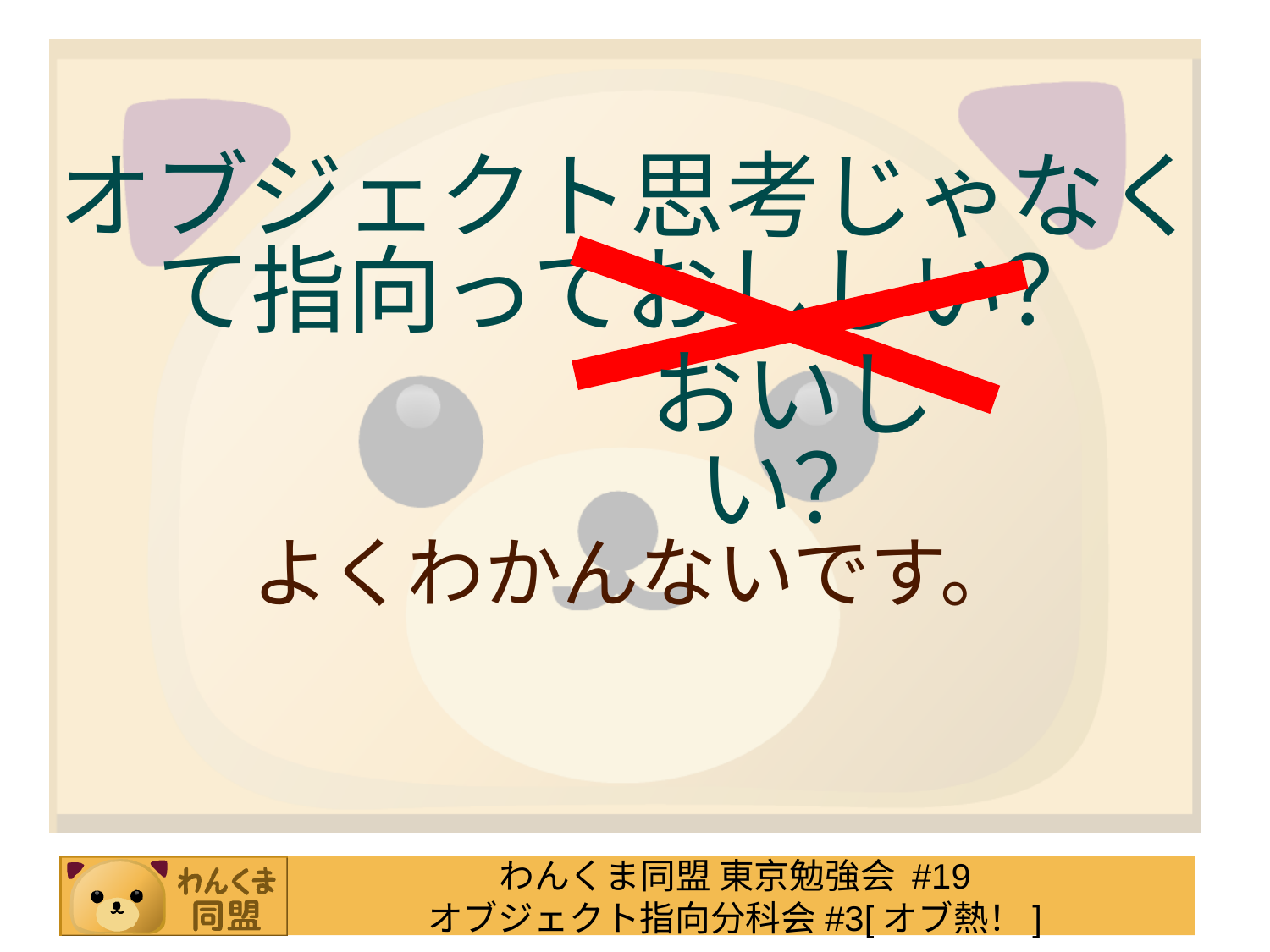

# オブジェクト思考じゃなくて指向っておししい？

おいしい？
よくわかんないです。